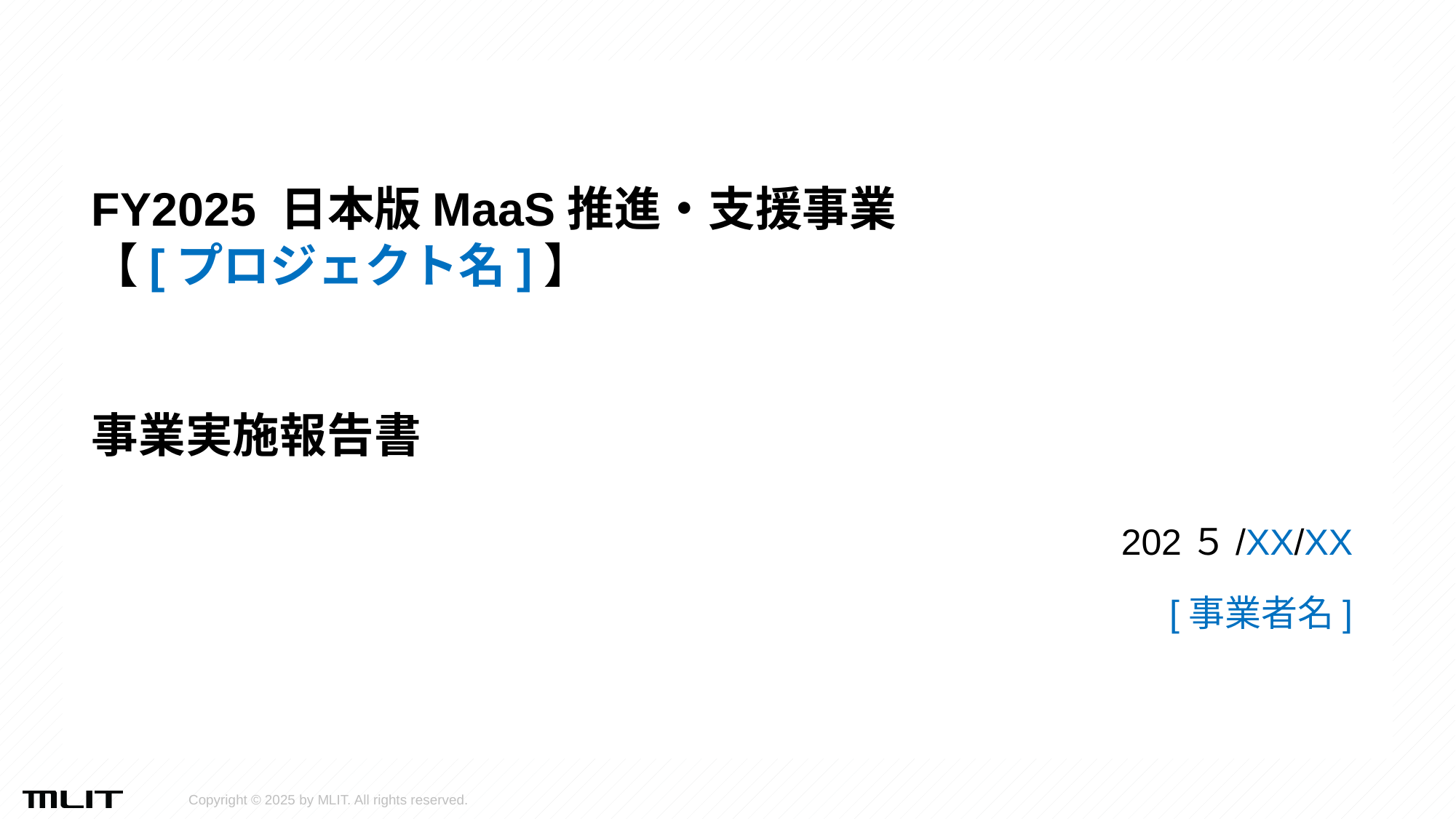

# FY2025 日本版MaaS推進・支援事業 【[プロジェクト名]】 事業実施報告書
202５/XX/XX
[事業者名]